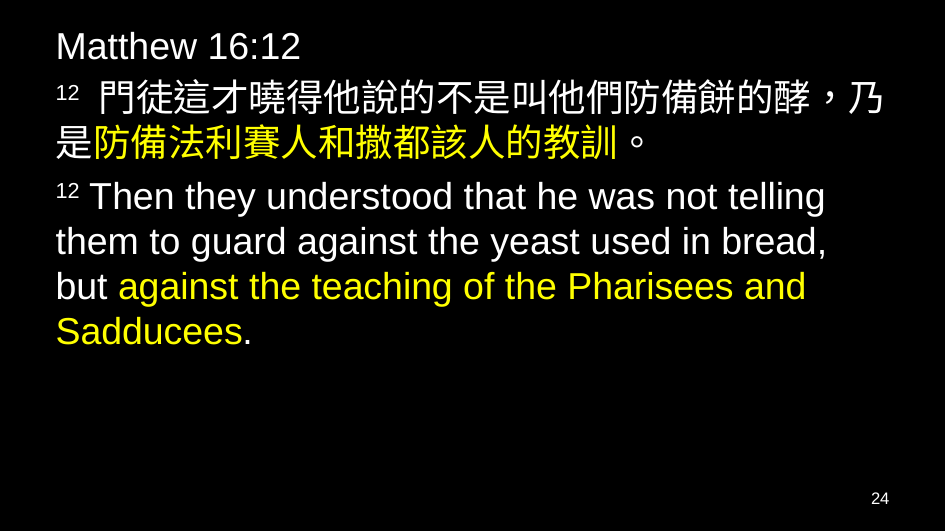

Matthew 16:12
12 門徒這才曉得他說的不是叫他們防備餅的酵，乃是防備法利賽人和撒都該人的教訓。
12 Then they understood that he was not telling them to guard against the yeast used in bread, but against the teaching of the Pharisees and Sadducees.

24